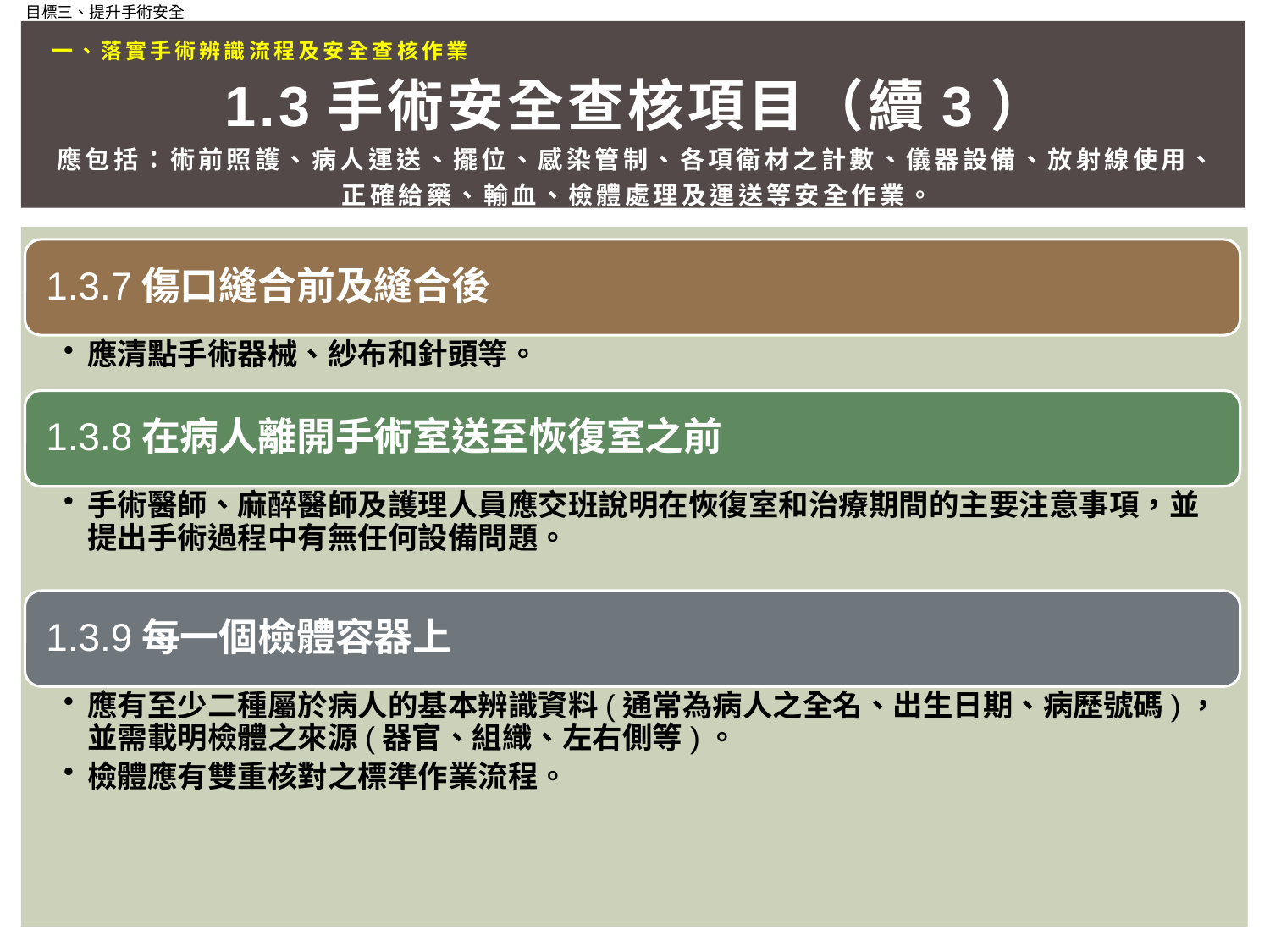

一、落實手術辨識流程及安全查核作業
# 1.3手術安全查核項目（續3） 應包括：術前照護、病人運送、擺位、感染管制、各項衛材之計數、儀器設備、放射線使用、 正確給藥、輸血、檢體處理及運送等安全作業。
1.3.7傷口縫合前及縫合後
應清點手術器械、紗布和針頭等。
1.3.8在病人離開手術室送至恢復室之前
手術醫師、麻醉醫師及護理人員應交班說明在恢復室和治療期間的主要注意事項，並提出手術過程中有無任何設備問題。
1.3.9每一個檢體容器上
應有至少二種屬於病人的基本辨識資料(通常為病人之全名、出生日期、病歷號碼)，並需載明檢體之來源(器官、組織、左右側等)。
檢體應有雙重核對之標準作業流程。